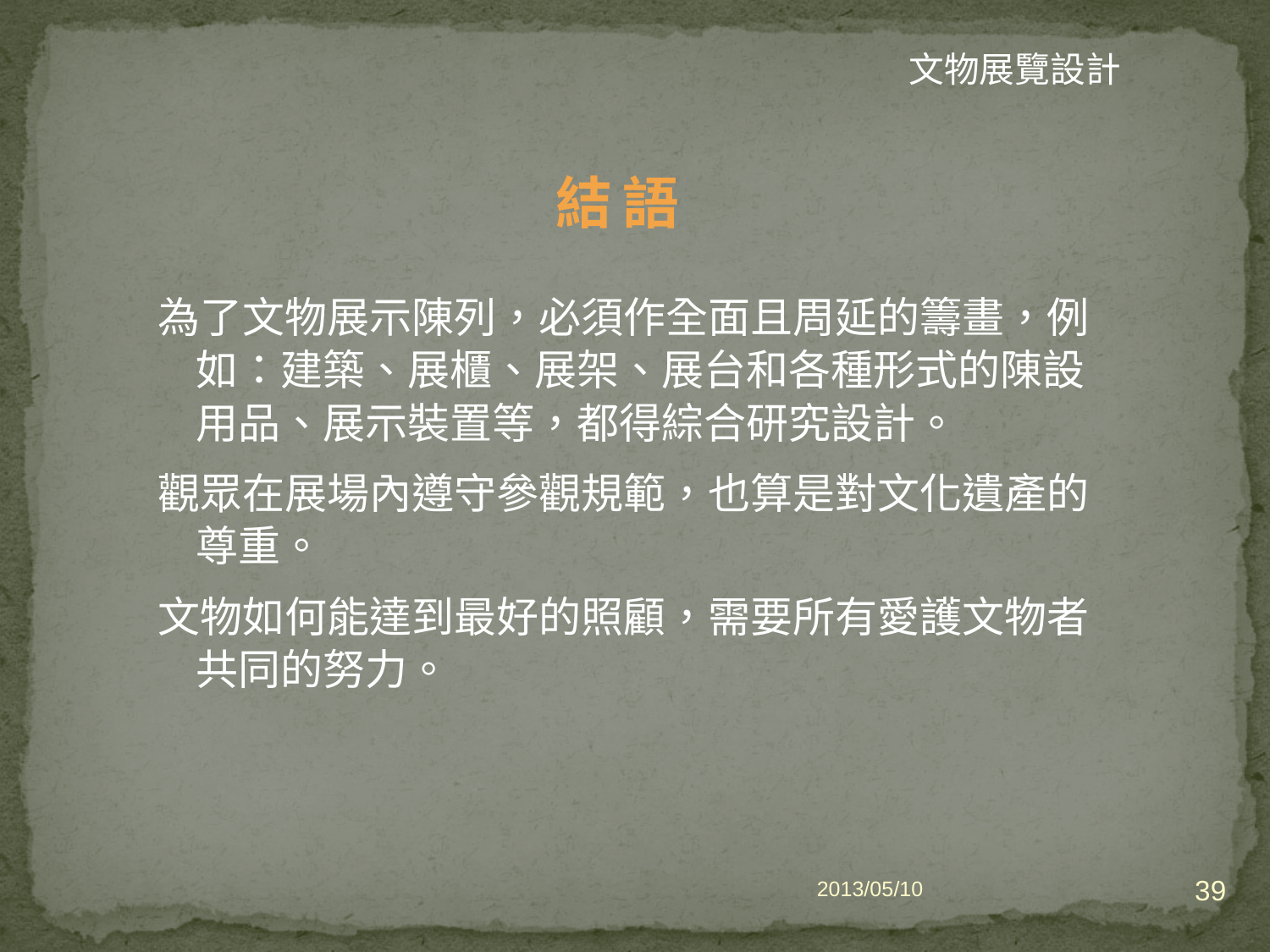

文物展覽設計
# 結語
為了文物展示陳列，必須作全面且周延的籌畫，例如：建築、展櫃、展架、展台和各種形式的陳設用品、展示裝置等，都得綜合研究設計。
觀眾在展場內遵守參觀規範，也算是對文化遺產的尊重。
文物如何能達到最好的照顧，需要所有愛護文物者共同的努力。

39
2013/05/10